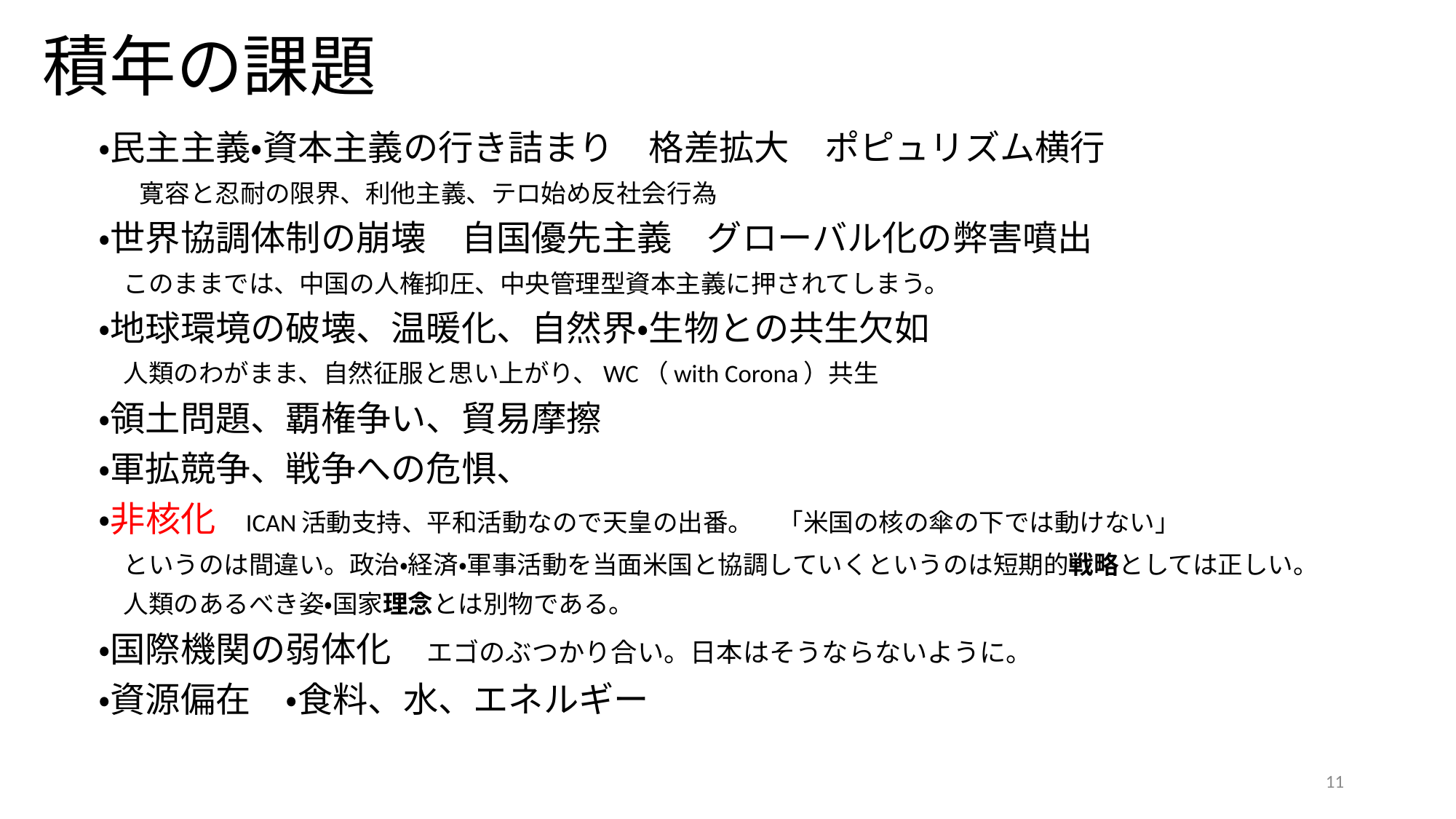

# 積年の課題
・民主主義・資本主義の行き詰まり　格差拡大　ポピュリズム横行
 　 寛容と忍耐の限界、利他主義、テロ始め反社会行為
・世界協調体制の崩壊　自国優先主義　グローバル化の弊害噴出
　このままでは、中国の人権抑圧、中央管理型資本主義に押されてしまう。
・地球環境の破壊、温暖化、自然界・生物との共生欠如
　人類のわがまま、自然征服と思い上がり、WC（with Corona）共生
・領土問題、覇権争い、貿易摩擦
・軍拡競争、戦争への危惧、
・非核化　ICAN活動支持、平和活動なので天皇の出番。　「米国の核の傘の下では動けない」
　というのは間違い。政治・経済・軍事活動を当面米国と協調していくというのは短期的戦略としては正しい。
　人類のあるべき姿・国家理念とは別物である。
・国際機関の弱体化　エゴのぶつかり合い。日本はそうならないように。
・資源偏在　・食料、水、エネルギー

11